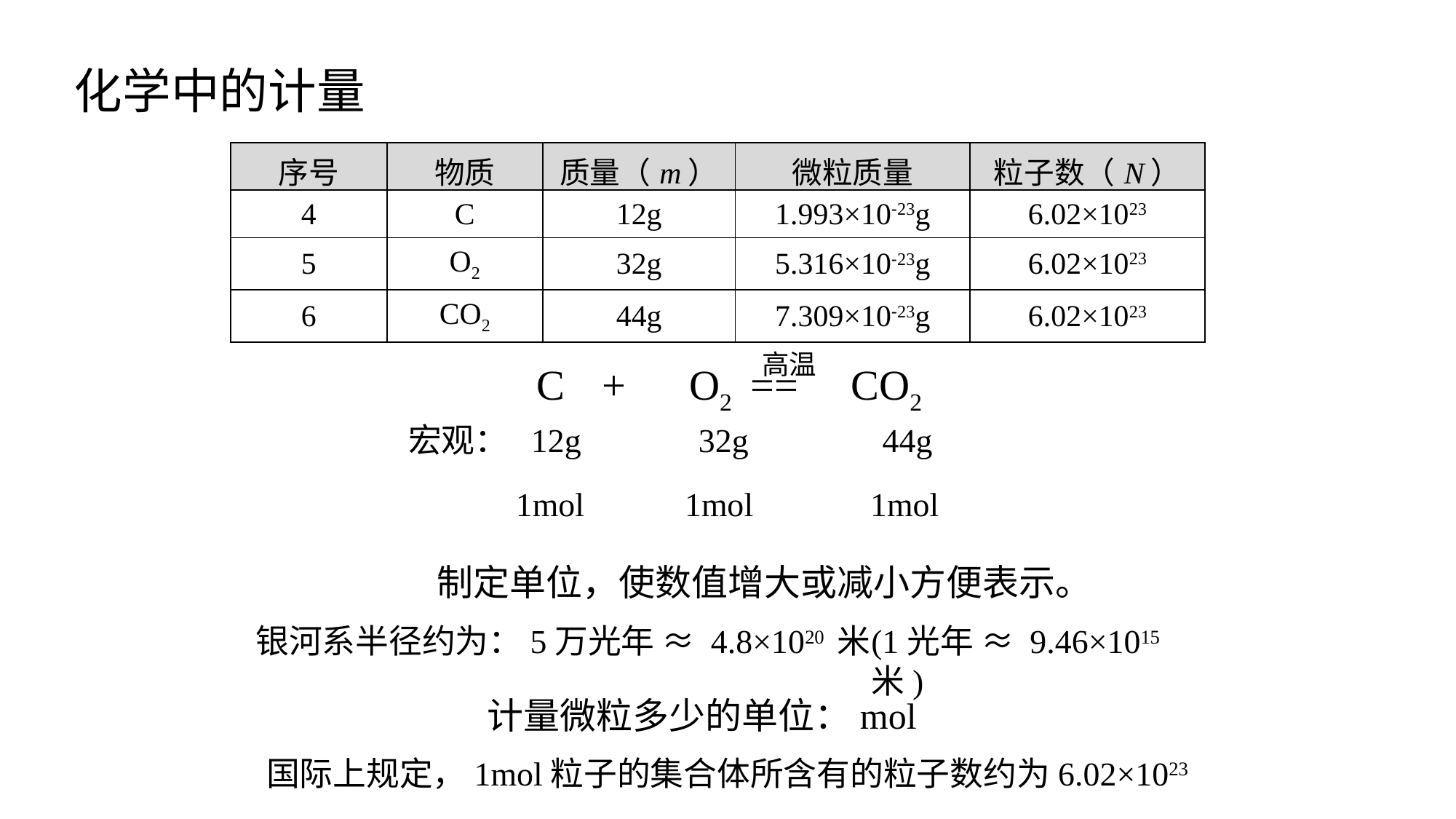

化学中的计量
| 序号 | 物质 | 质量（m） | 微粒质量 | 粒子数（N） |
| --- | --- | --- | --- | --- |
| 4 | C | 12g | 1.993×10-23g | 6.02×1023 |
| 5 | O2 | 32g | 5.316×10-23g | 6.02×1023 |
| 6 | CO2 | 44g | 7.309×10-23g | 6.02×1023 |
高温
C      +      O2   ==     CO2
宏观：  12g              32g                44g
6.02×1023     6.02×1023     6.02×1023
    1mol            1mol              1mol
制定单位，使数值增大或减小方便表示。
银河系半径约为：5万光年 ≈ 4.8×1020 米
(1光年 ≈ 9.46×1015米)
计量微粒多少的单位：mol
国际上规定，1mol粒子的集合体所含有的粒子数约为6.02×1023